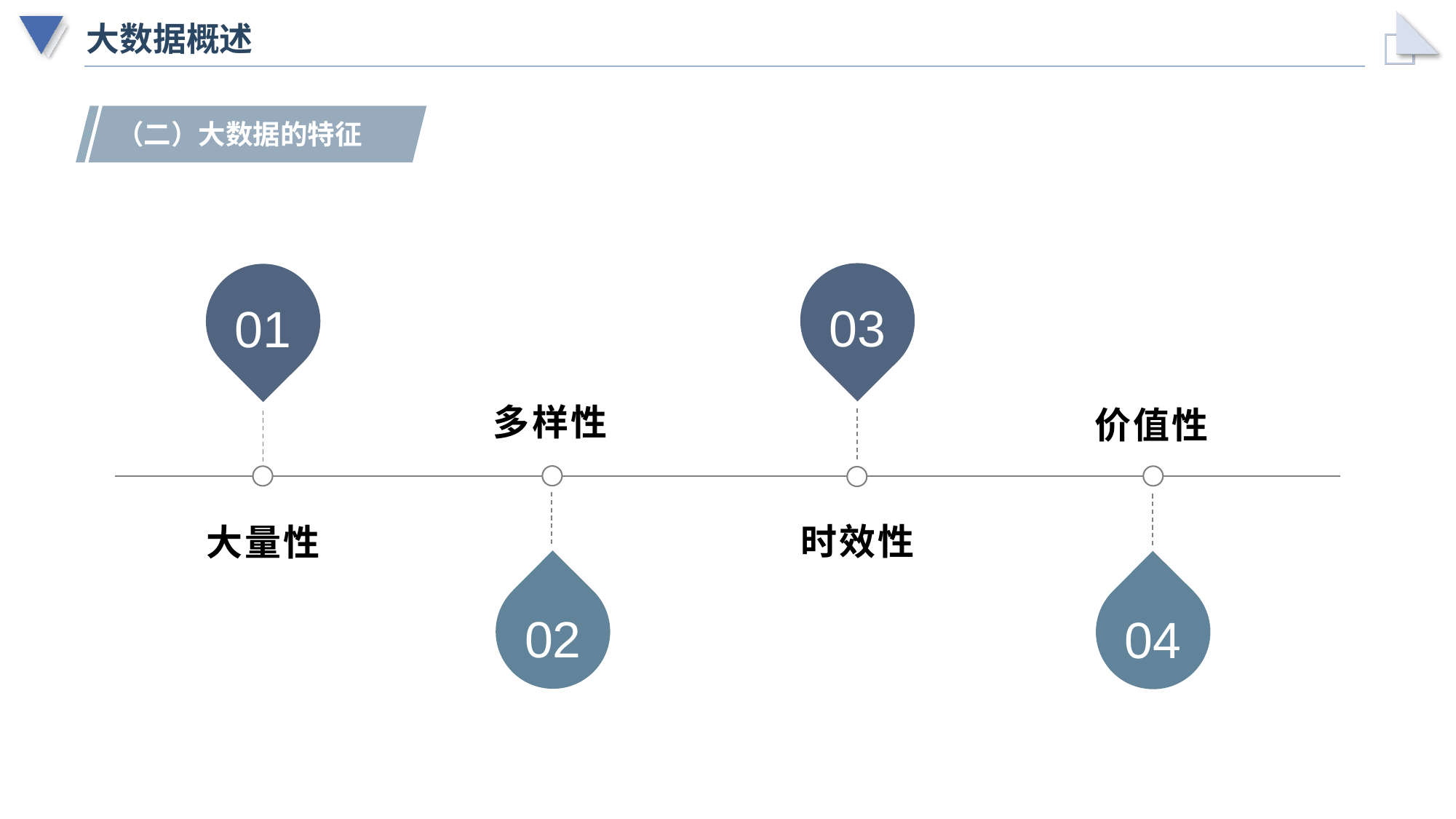

# 大数据概述

（二）大数据的特征

03
01
多样性
价值性

时效性
大量性

02
04